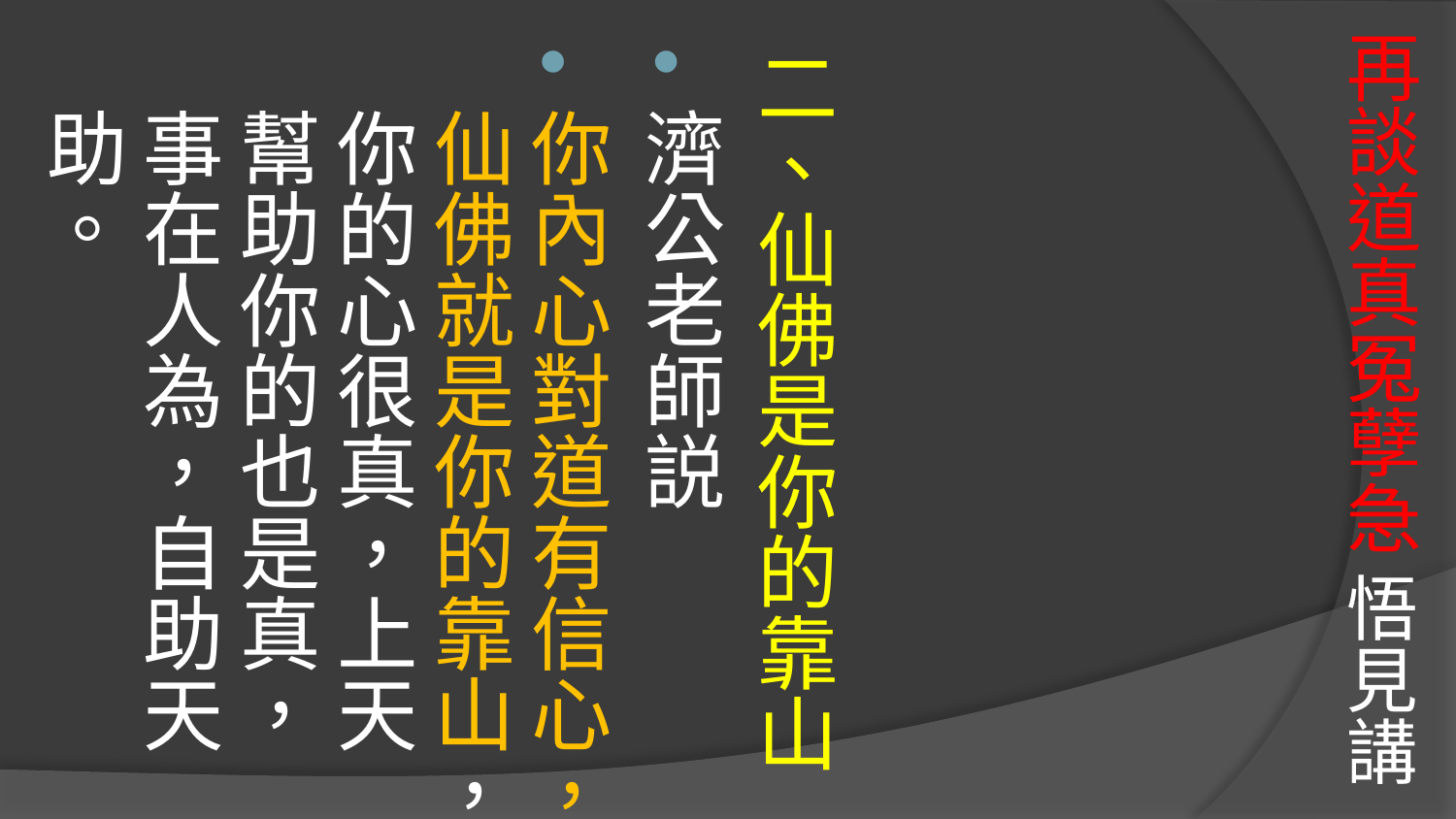

# 再談道真冤孽急 悟見講
二、仙佛是你的靠山
濟公老師説
你內心對道有信心，仙佛就是你的靠山，你的心很真，上天幫助你的也是真，事在人為，自助天助。